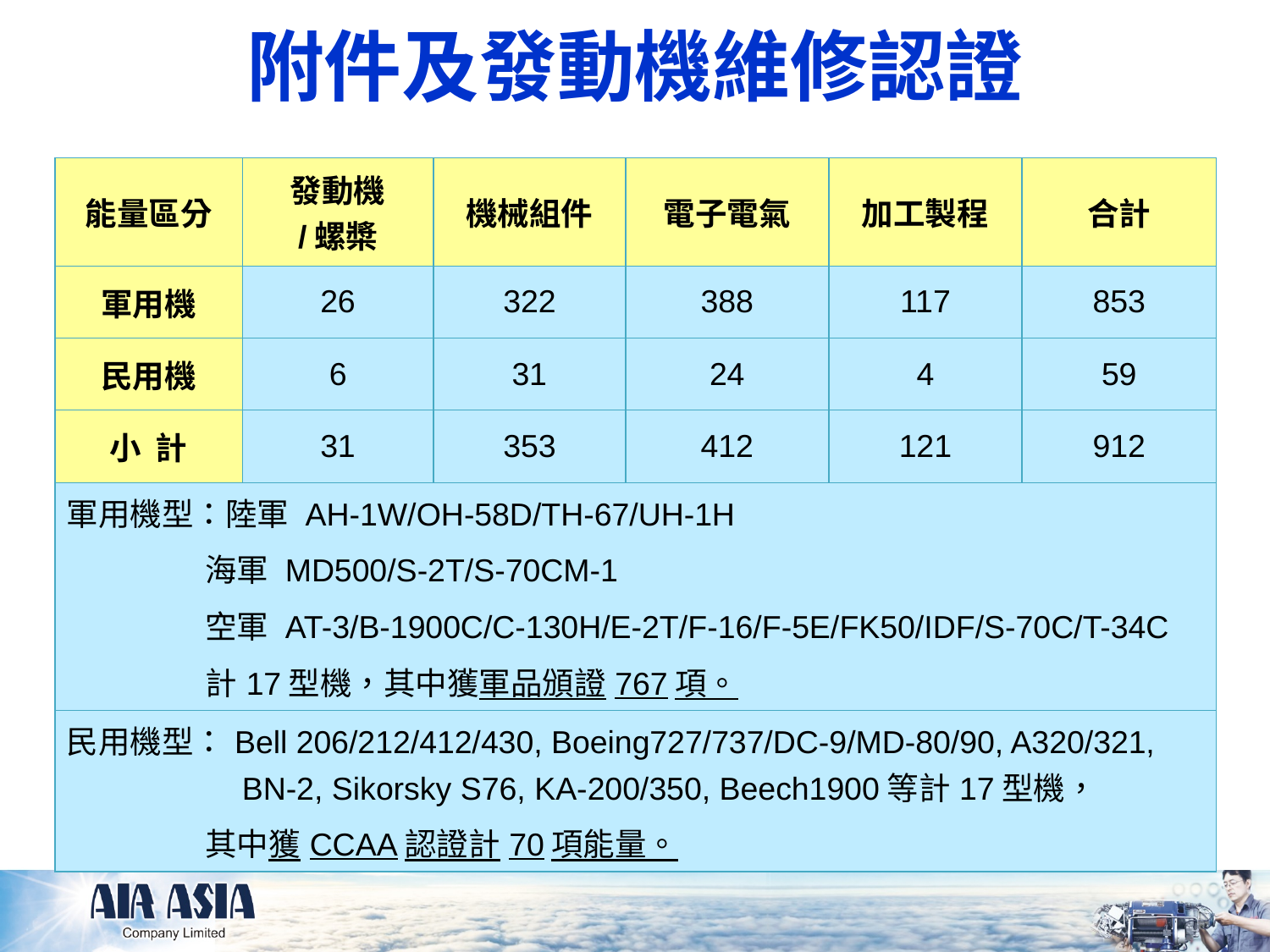

# 附件及發動機維修認證
| 能量區分 | 發動機 /螺槳 | 機械組件 | 電子電氣 | 加工製程 | 合計 |
| --- | --- | --- | --- | --- | --- |
| 軍用機 | 26 | 322 | 388 | 117 | 853 |
| 民用機 | 6 | 31 | 24 | 4 | 59 |
| 小 計 | 31 | 353 | 412 | 121 | 912 |
| 軍用機型：陸軍 AH-1W/OH-58D/TH-67/UH-1H 海軍 MD500/S-2T/S-70CM-1 空軍 AT-3/B-1900C/C-130H/E-2T/F-16/F-5E/FK50/IDF/S-70C/T-34C 計17型機，其中獲軍品頒證767項。 |  |  |  |  |  |
| 民用機型：Bell 206/212/412/430, Boeing727/737/DC-9/MD-80/90, A320/321, BN-2, Sikorsky S76, KA-200/350, Beech1900等計17型機， 其中獲CCAA認證計70項能量。 |  |  |  |  |  |